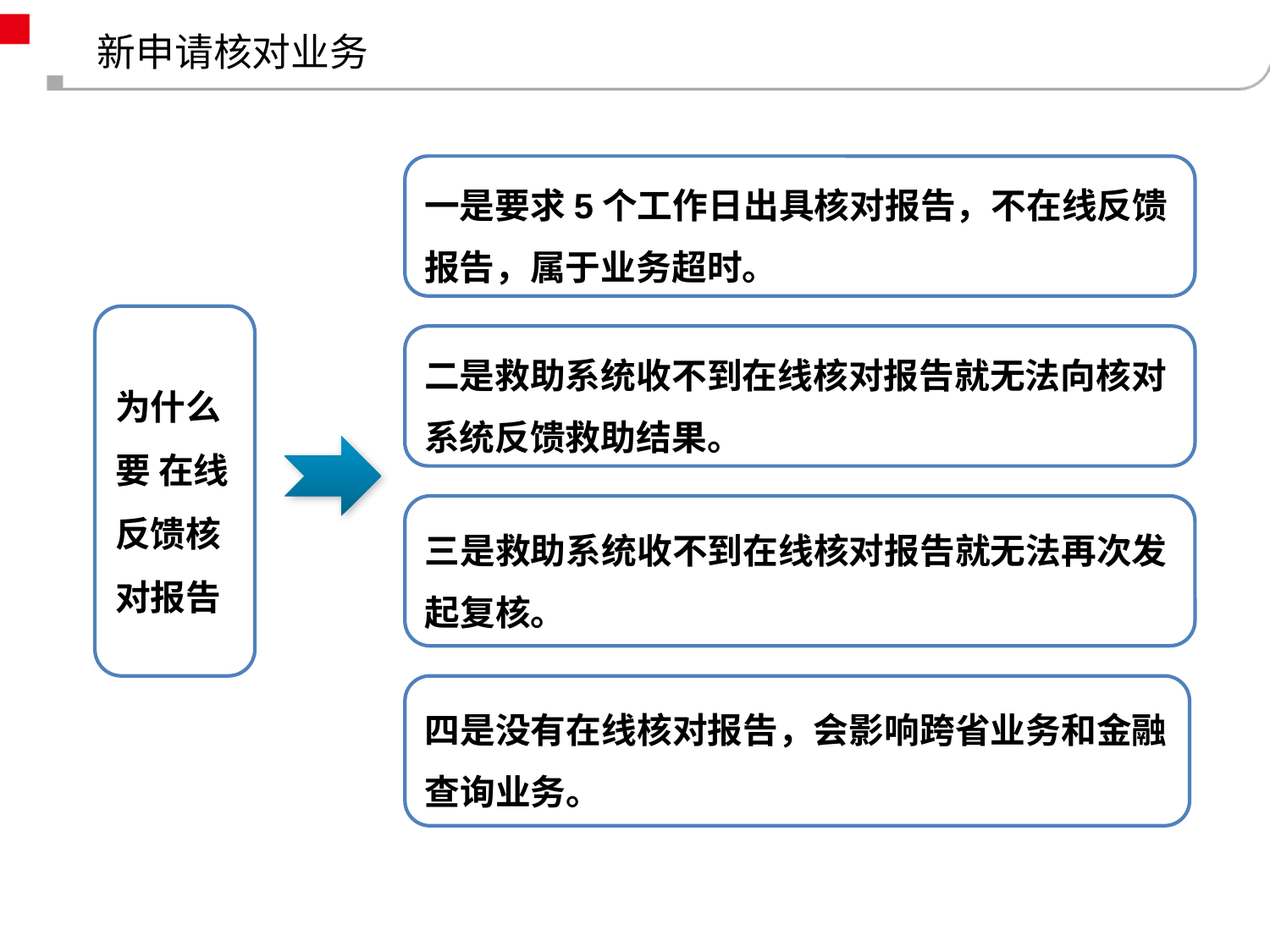

# 新申请核对业务
一是要求5个工作日出具核对报告，不在线反馈报告，属于业务超时。
为什么要 在线反馈核对报告

二是救助系统收不到在线核对报告就无法向核对系统反馈救助结果。
三是救助系统收不到在线核对报告就无法再次发起复核。
四是没有在线核对报告，会影响跨省业务和金融查询业务。